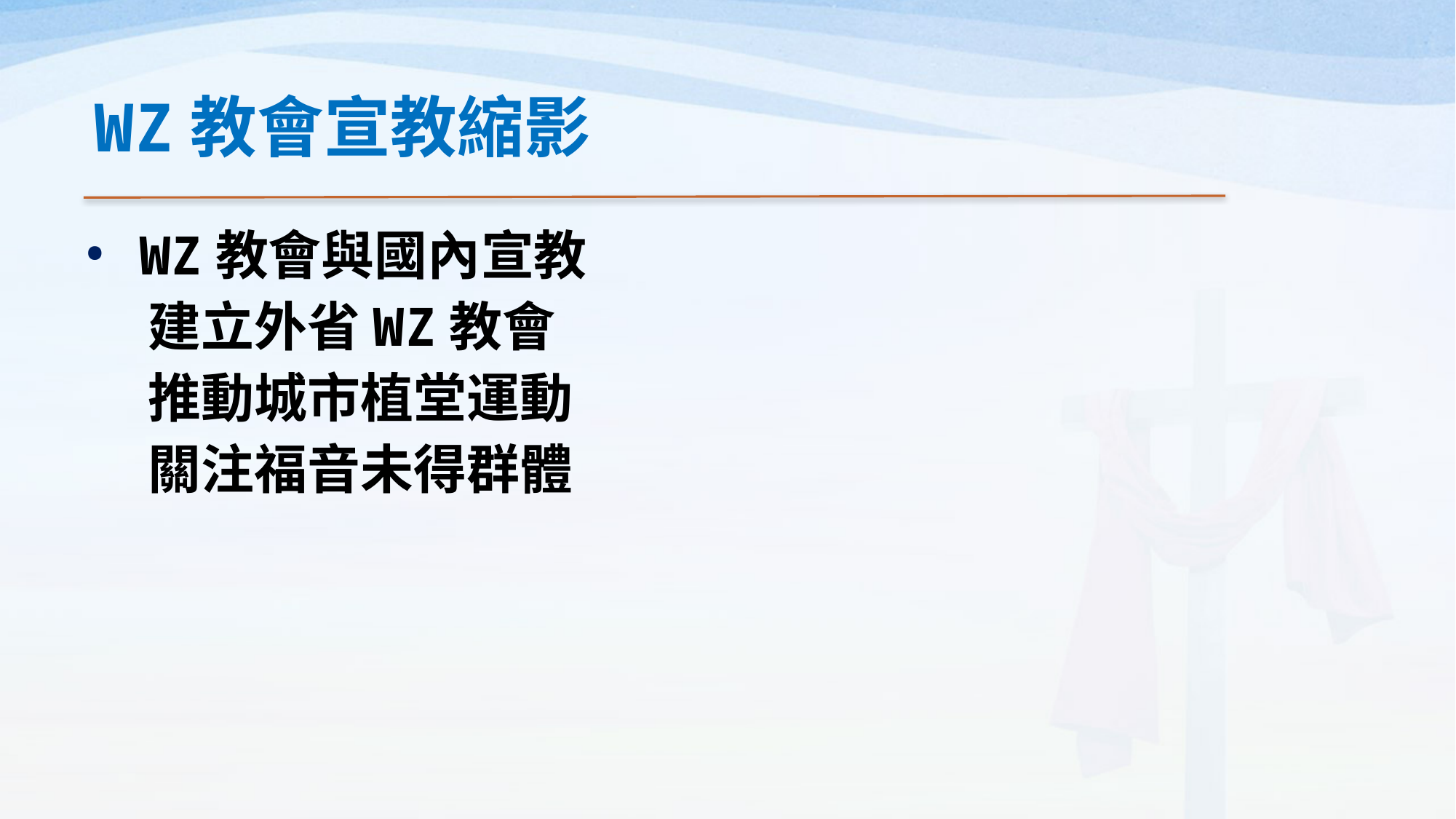

WZ教會宣教縮影

WZ教會與國內宣教
建立外省WZ教會
推動城市植堂運動
關注福音未得群體